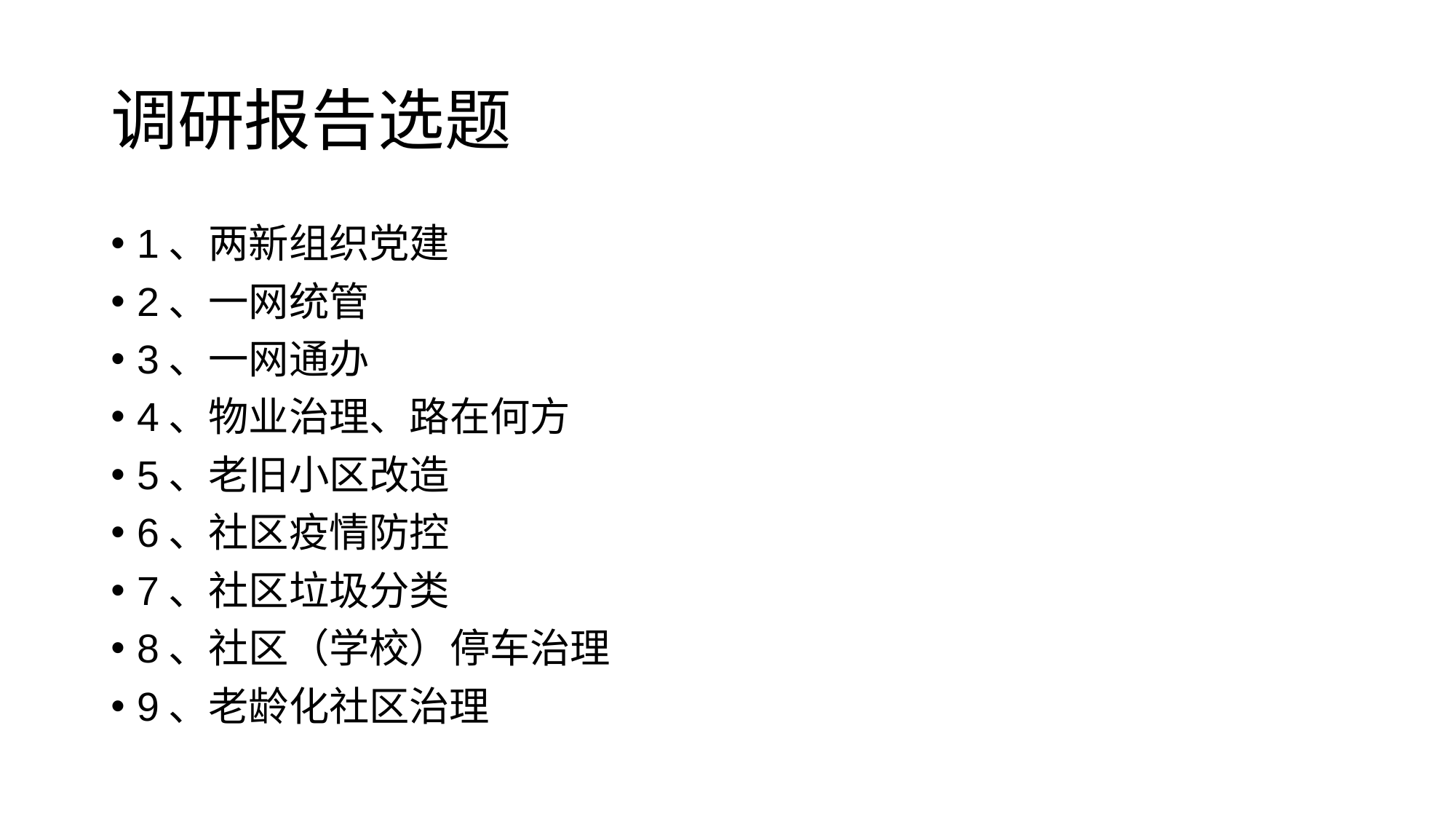

# 调研报告选题
1、两新组织党建
2、一网统管
3、一网通办
4、物业治理、路在何方
5、老旧小区改造
6、社区疫情防控
7、社区垃圾分类
8、社区（学校）停车治理
9、老龄化社区治理